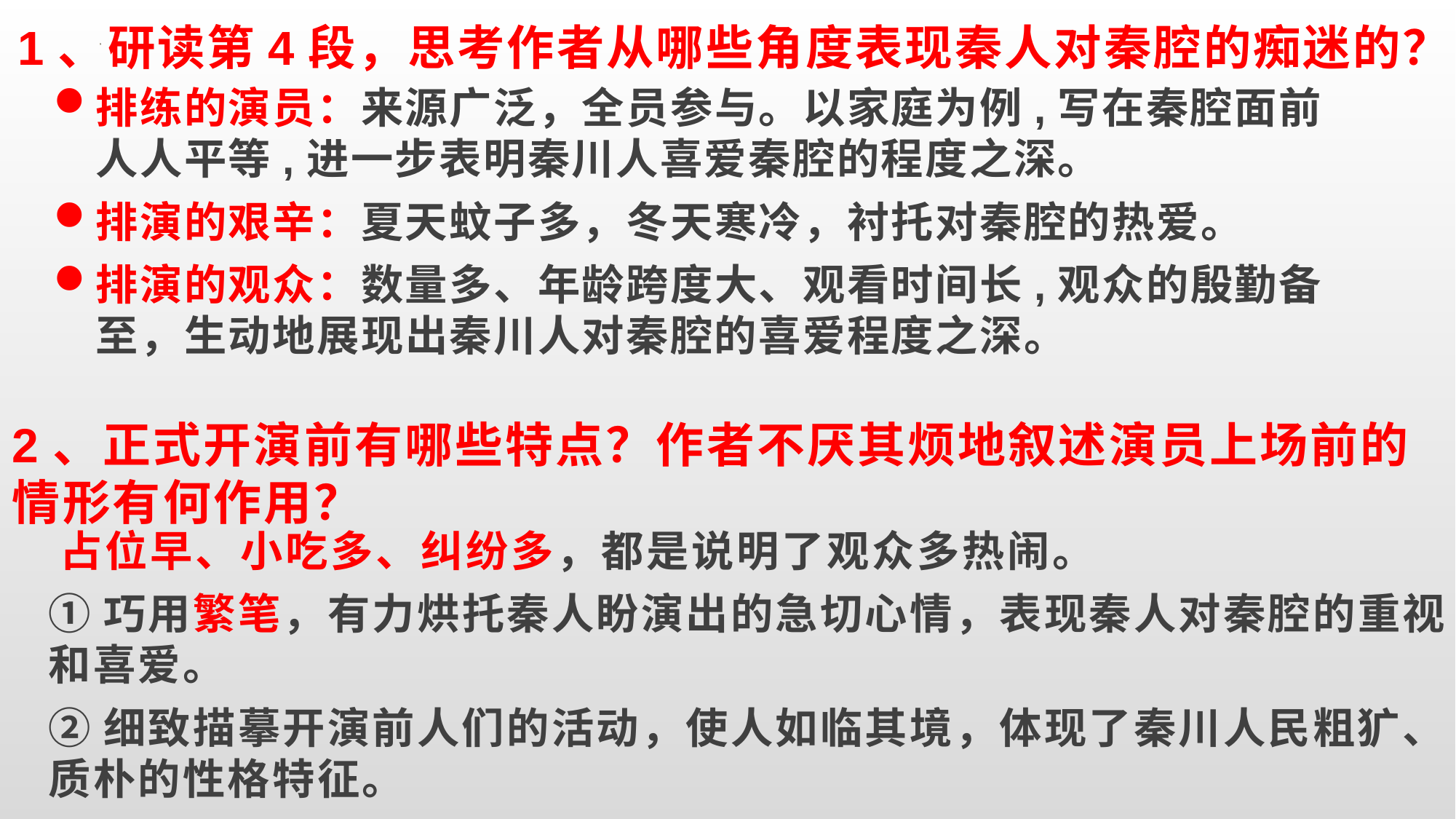

1、研读第4段，思考作者从哪些角度表现秦人对秦腔的痴迷的？
排练的演员：来源广泛，全员参与。以家庭为例,写在秦腔面前人人平等,进一步表明秦川人喜爱秦腔的程度之深。
排演的艰辛：夏天蚊子多，冬天寒冷，衬托对秦腔的热爱。
排演的观众：数量多、年龄跨度大、观看时间长,观众的殷勤备至，生动地展现出秦川人对秦腔的喜爱程度之深。

2、正式开演前有哪些特点？作者不厌其烦地叙述演员上场前的情形有何作用？
   占位早、小吃多、纠纷多，都是说明了观众多热闹。
①巧用繁笔，有力烘托秦人盼演出的急切心情，表现秦人对秦腔的重视和喜爱。
②细致描摹开演前人们的活动，使人如临其境，体现了秦川人民粗犷、质朴的性格特征。